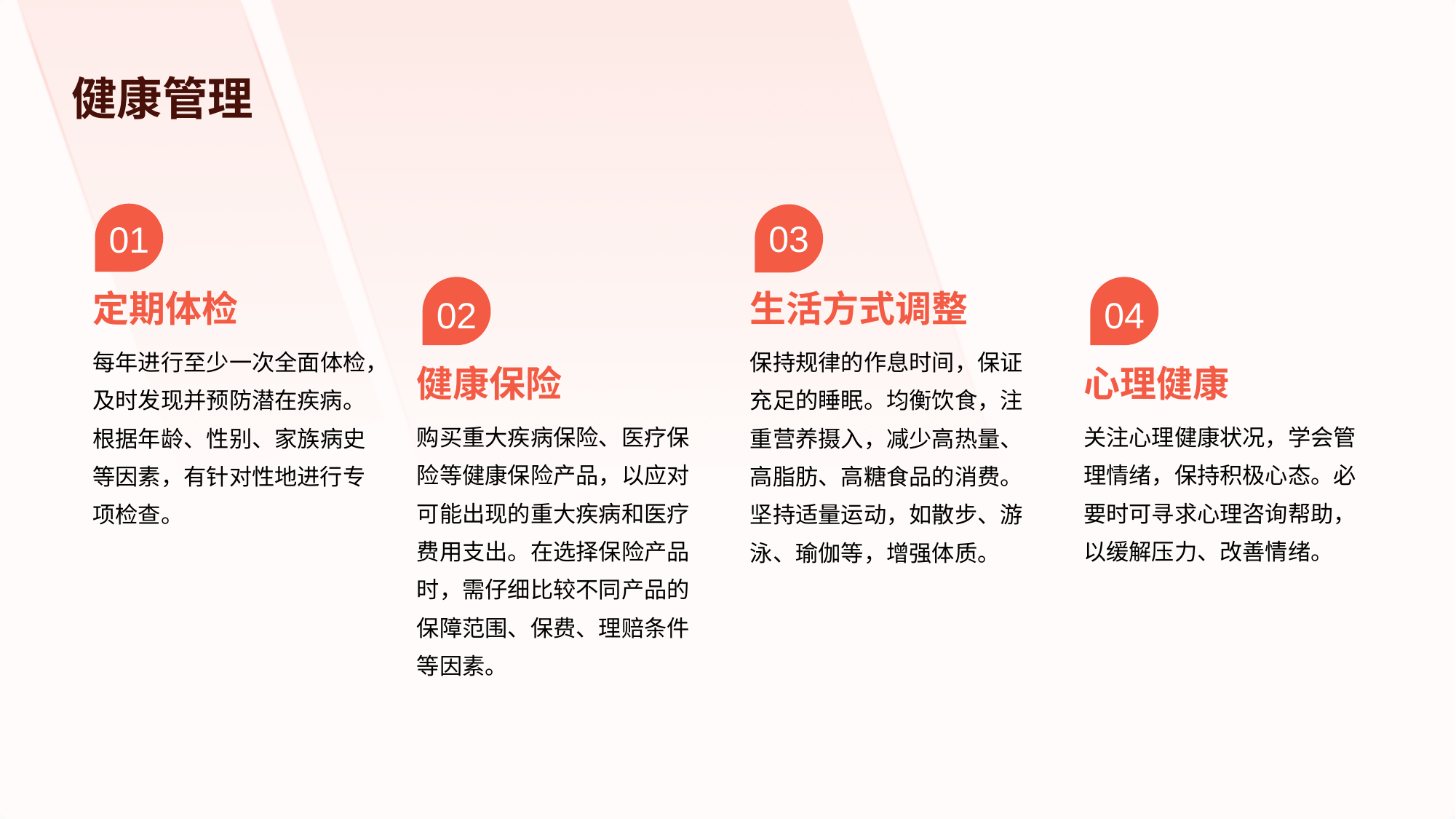

健康管理

03

01
定期体检
生活方式调整

02
04
每年进行至少一次全面体检，及时发现并预防潜在疾病。根据年龄、性别、家族病史等因素，有针对性地进行专项检查。
保持规律的作息时间，保证充足的睡眠。均衡饮食，注重营养摄入，减少高热量、高脂肪、高糖食品的消费。坚持适量运动，如散步、游泳、瑜伽等，增强体质。
健康保险
心理健康
购买重大疾病保险、医疗保险等健康保险产品，以应对可能出现的重大疾病和医疗费用支出。在选择保险产品时，需仔细比较不同产品的保障范围、保费、理赔条件等因素。
关注心理健康状况，学会管理情绪，保持积极心态。必要时可寻求心理咨询帮助，以缓解压力、改善情绪。